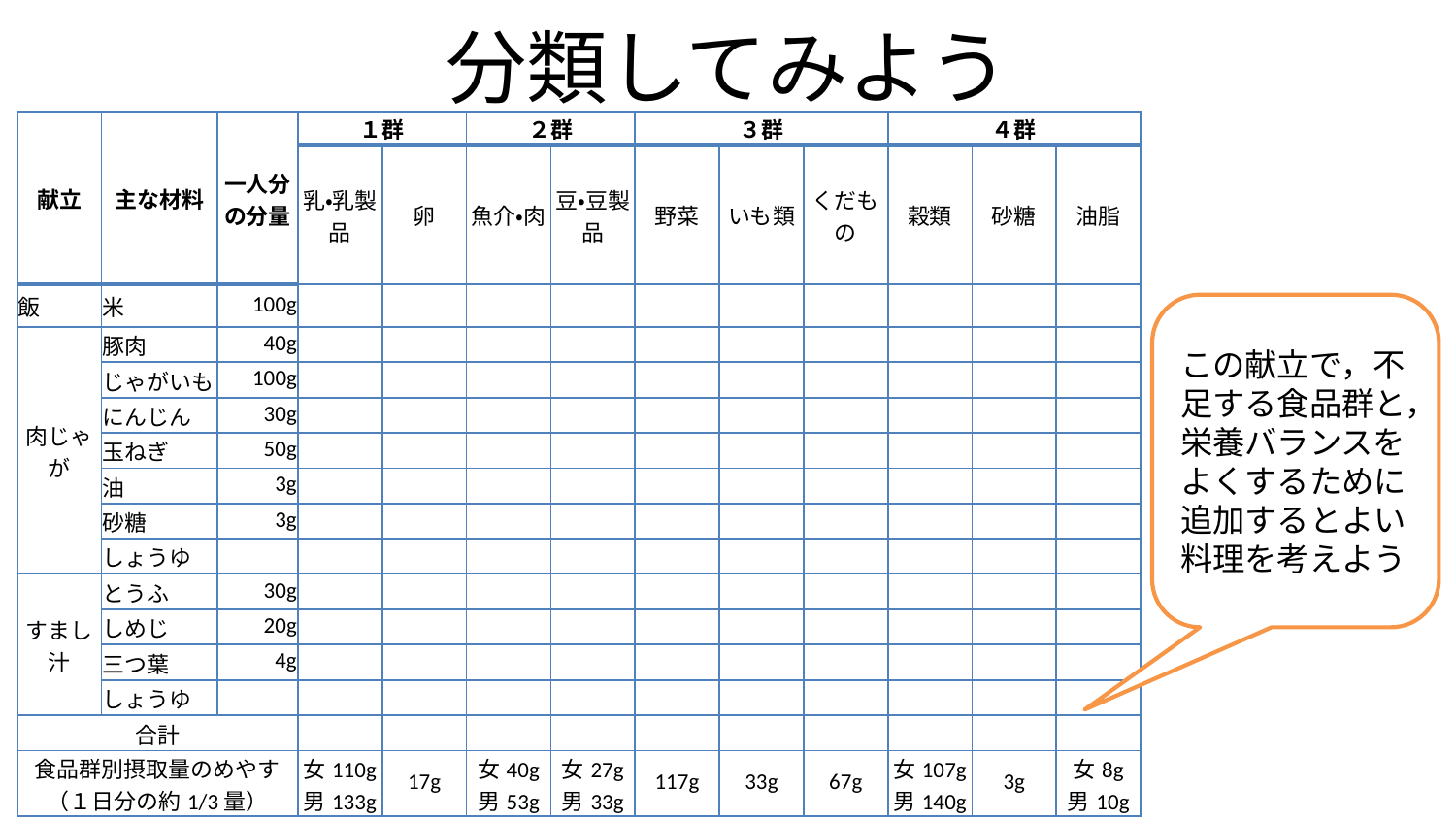

# 分類してみよう
| 献立 | 主な材料 | 一人分 の分量 | １群 |  | ２群 |  | ３群 |  |  | ４群 |  |  |
| --- | --- | --- | --- | --- | --- | --- | --- | --- | --- | --- | --- | --- |
|  |  |  | 乳・乳製品 | 卵 | 魚介・肉 | 豆・豆製品 | 野菜 | いも類 | くだもの | 穀類 | 砂糖 | 油脂 |
| 飯 | 米 | 100g |  |  |  |  |  |  |  |  |  |  |
| 肉じゃが | 豚肉 | 40g |  |  |  |  |  |  |  |  |  |  |
|  | じゃがいも | 100g |  |  |  |  |  |  |  |  |  |  |
|  | にんじん | 30g |  |  |  |  |  |  |  |  |  |  |
|  | 玉ねぎ | 50g |  |  |  |  |  |  |  |  |  |  |
|  | 油 | 3g |  |  |  |  |  |  |  |  |  |  |
|  | 砂糖 | 3g |  |  |  |  |  |  |  |  |  |  |
|  | しょうゆ |  |  |  |  |  |  |  |  |  |  |  |
| すまし汁 | とうふ | 30g |  |  |  |  |  |  |  |  |  |  |
|  | しめじ | 20g |  |  |  |  |  |  |  |  |  |  |
|  | 三つ葉 | 4g |  |  |  |  |  |  |  |  |  |  |
|  | しょうゆ |  |  |  |  |  |  |  |  |  |  |  |
| 合計 |  |  |  |  |  |  |  |  |  |  |  |  |
| 食品群別摂取量のめやす （１日分の約1/3量） |  |  | 女110g 男133g | 17g | 女40g 男53g | 女27g 男33g | 117g | 33g | 67g | 女107g 男140g | 3g | 女8g 男10g |
この献立で，不足する食品群と，栄養バランスをよくするために追加するとよい料理を考えよう